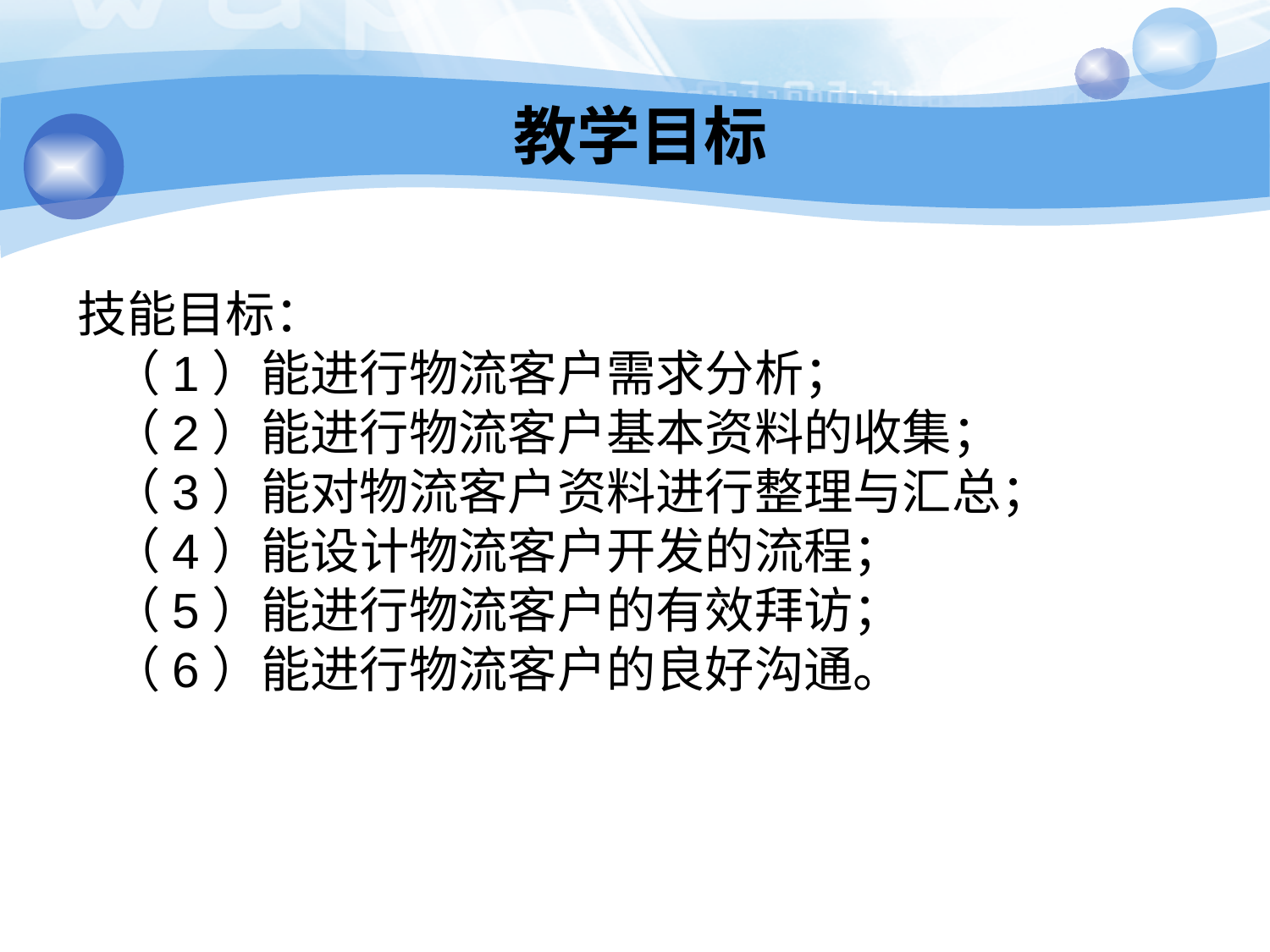

教学目标
技能目标：
  （1）能进行物流客户需求分析；
  （2）能进行物流客户基本资料的收集；
  （3）能对物流客户资料进行整理与汇总；
  （4）能设计物流客户开发的流程；
  （5）能进行物流客户的有效拜访；
  （6）能进行物流客户的良好沟通。